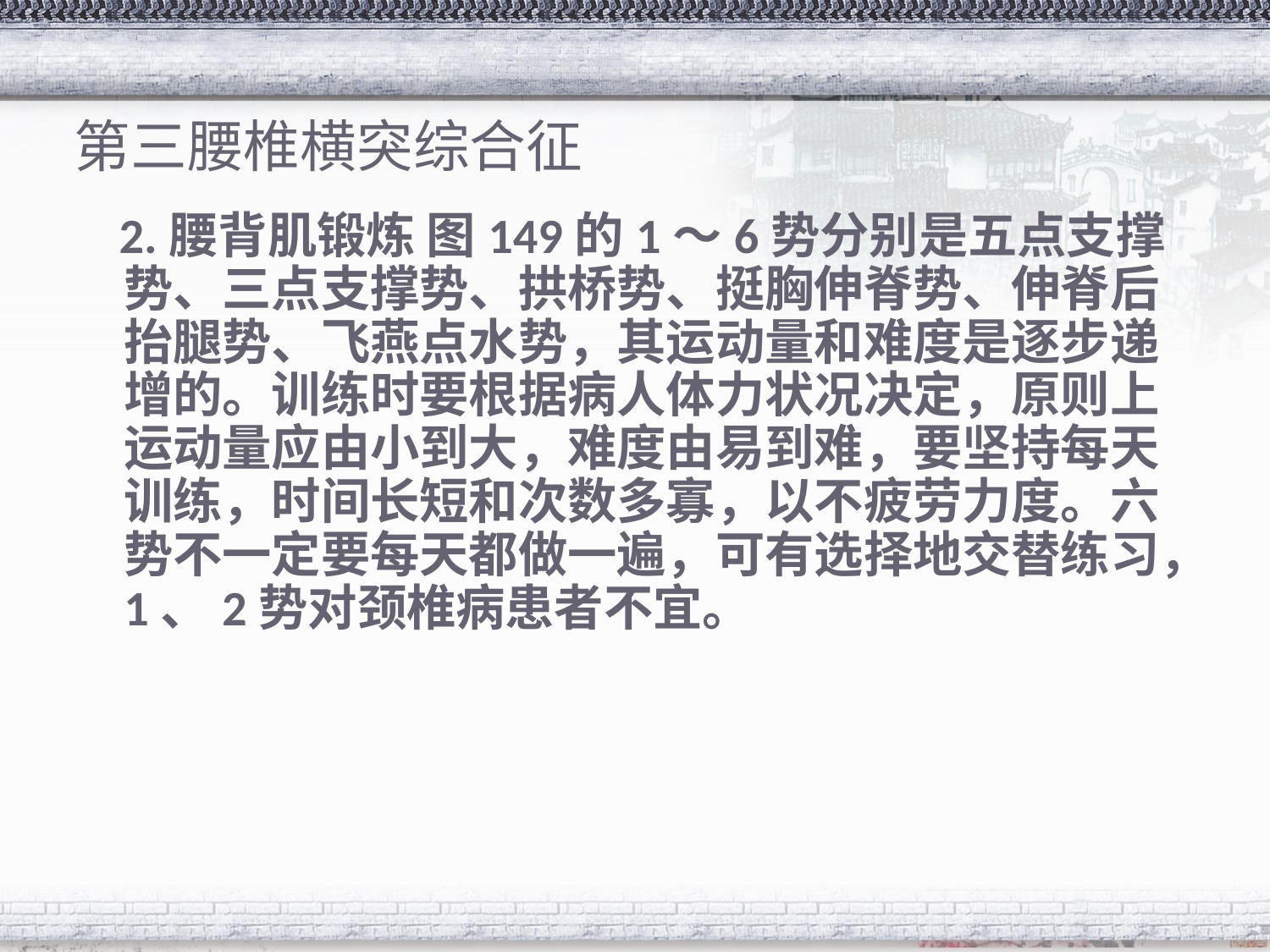

# 第三腰椎横突综合征
    2.腰背肌锻炼 图149的1～6势分别是五点支撑势、三点支撑势、拱桥势、挺胸伸脊势、伸脊后抬腿势、飞燕点水势，其运动量和难度是逐步递增的。训练时要根据病人体力状况决定，原则上运动量应由小到大，难度由易到难，要坚持每天训练，时间长短和次数多寡，以不疲劳力度。六势不一定要每天都做一遍，可有选择地交替练习，1、2势对颈椎病患者不宜。